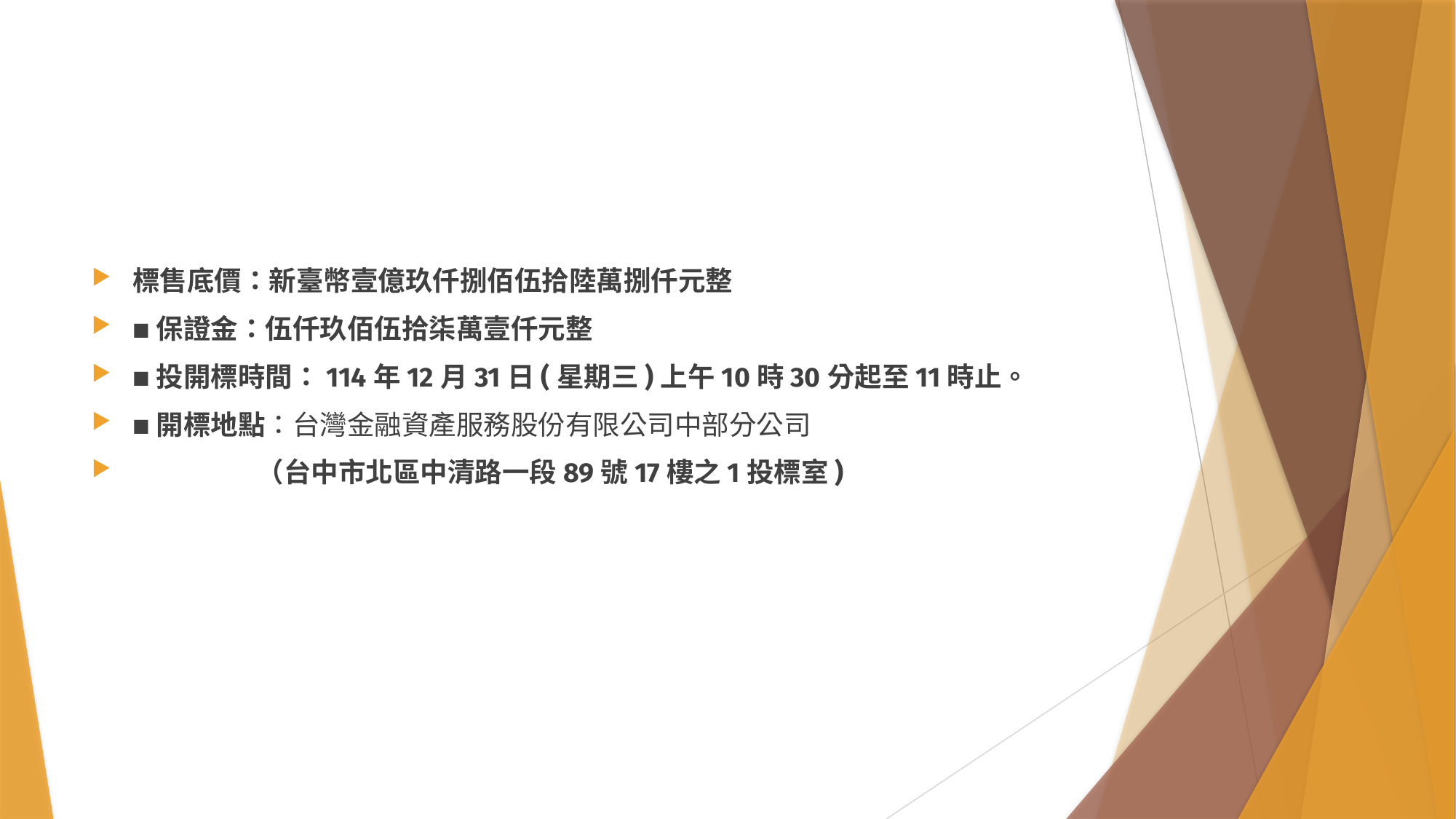

標售底價：新臺幣壹億玖仟捌佰伍拾陸萬捌仟元整
◼保證金：伍仟玖佰伍拾柒萬壹仟元整
◼投開標時間：114年12月31日(星期三)上午10時30分起至11時止。
◼開標地點：台灣金融資產服務股份有限公司中部分公司
                   （台中市北區中清路一段89號17樓之1投標室)